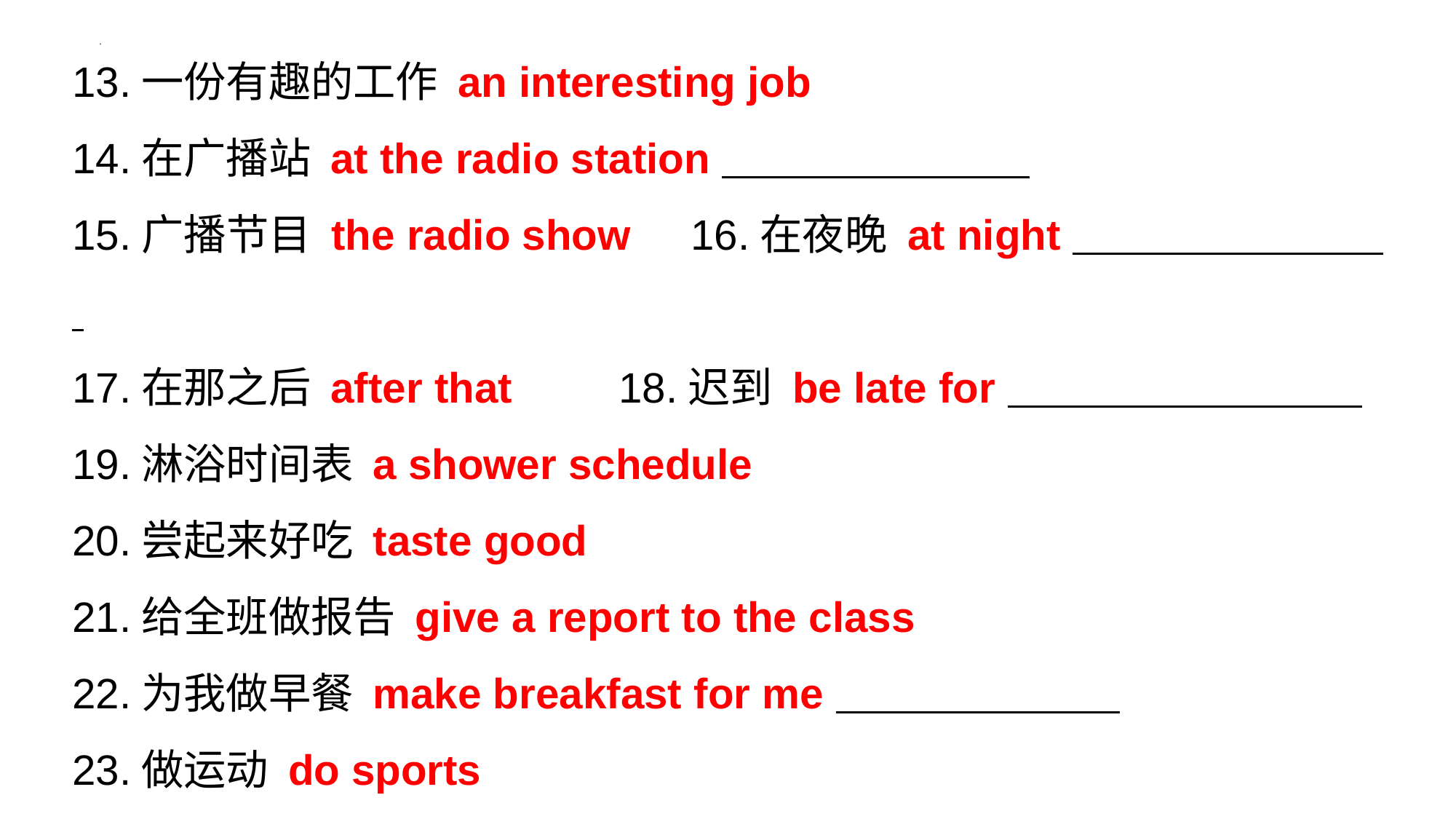

13.一份有趣的工作 an interesting job
14.在广播站 at the radio station
15.广播节目 the radio show     16.在夜晚 at night
17.在那之后 after that         18.迟到 be late for
19.淋浴时间表 a shower schedule
20.尝起来好吃 taste good
21.给全班做报告 give a report to the class
22.为我做早餐 make breakfast for me
23.做运动 do sports
24.到家(3种) reach home/ get home/ arrive home